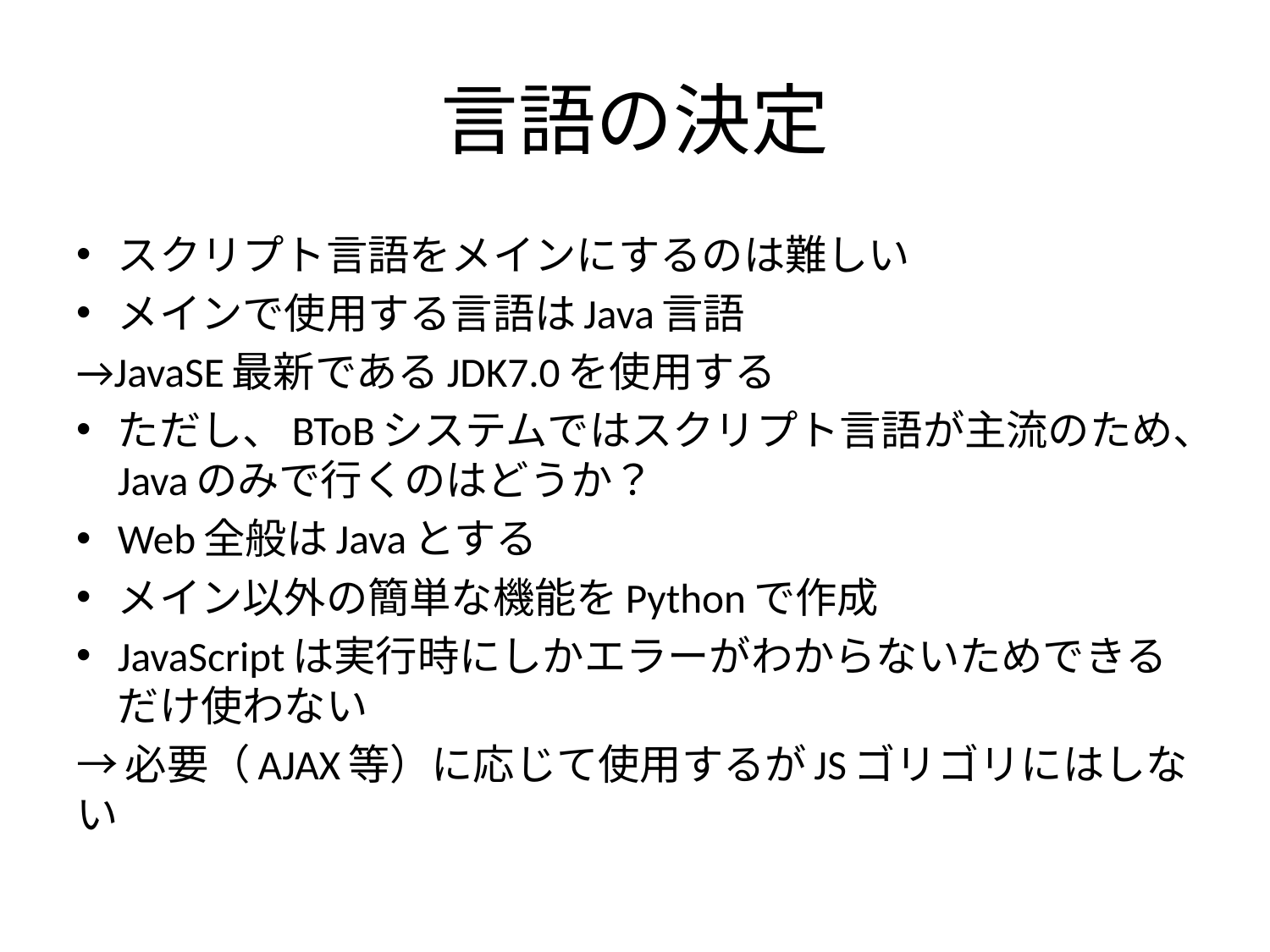

# 言語の決定
スクリプト言語をメインにするのは難しい
メインで使用する言語はJava言語
→JavaSE最新であるJDK7.0を使用する
ただし、BToBシステムではスクリプト言語が主流のため、Javaのみで行くのはどうか？
Web全般はJavaとする
メイン以外の簡単な機能をPythonで作成
JavaScriptは実行時にしかエラーがわからないためできるだけ使わない
→必要（AJAX等）に応じて使用するがJSゴリゴリにはしない